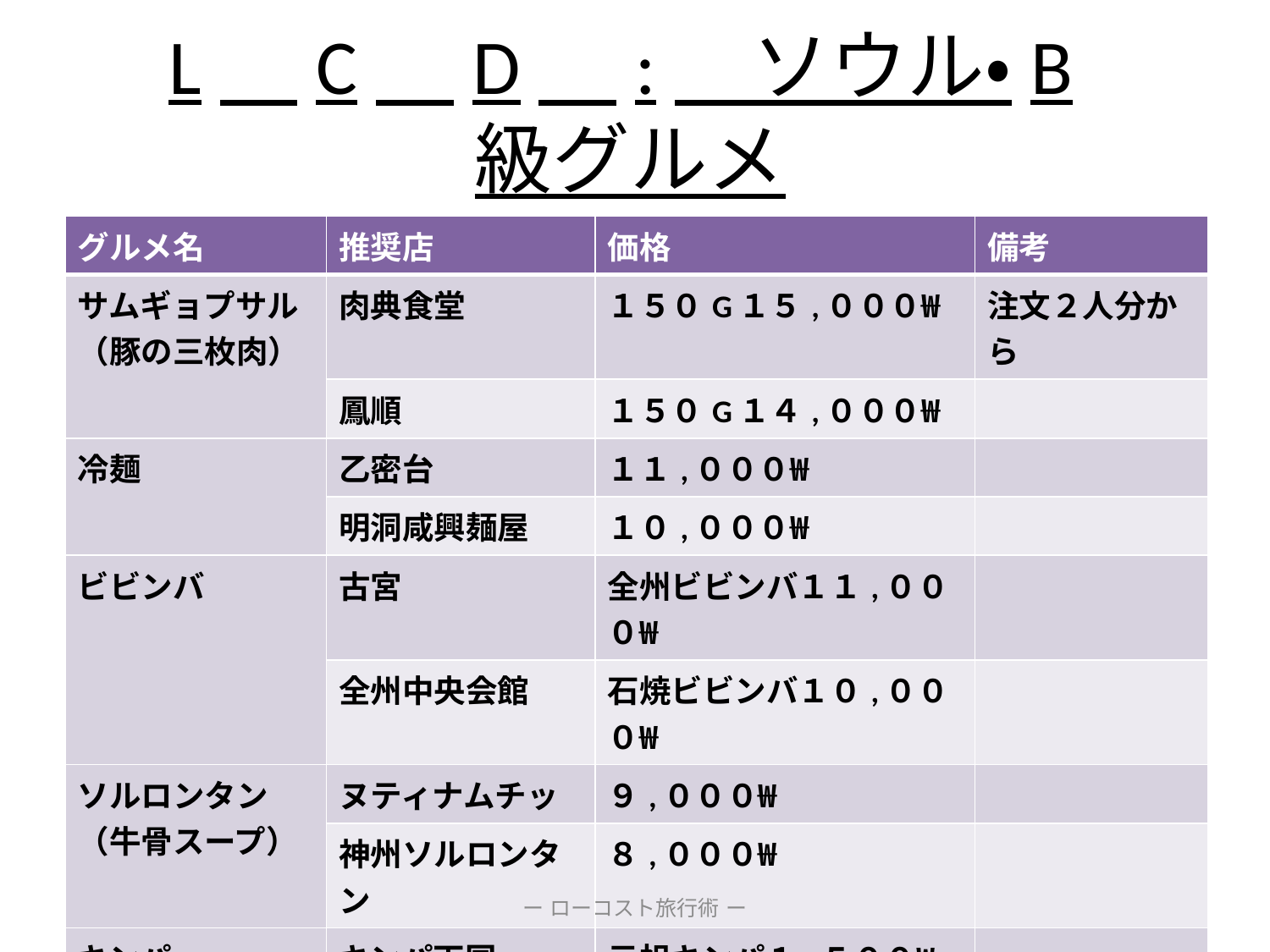

# L　C　D　:　ソウル・B級グルメ
| グルメ名 | 推奨店 | 価格 | 備考 |
| --- | --- | --- | --- |
| サムギョプサル （豚の三枚肉） | 肉典食堂 | １５０G１５,０００₩ | 注文２人分から |
|  | 鳳順 | １５０G１４,０００₩ |  |
| 冷麺 | 乙密台 | １１,０００₩ |  |
|  | 明洞咸興麺屋 | １０,０００₩ |  |
| ビビンバ | 古宮 | 全州ビビンバ１１,０００₩ |  |
|  | 全州中央会館 | 石焼ビビンバ１０,０００₩ |  |
| ソルロンタン （牛骨スープ） | ヌティナムチッ | ９,０００₩ |  |
|  | 神州ソルロンタン | ８,０００₩ |  |
| キンパ （韓国式海苔巻） | キンパ天国 | 元祖キンパ１,５００₩ |  |
|  | モニョキンパ | １人前２,５００₩ | 広蔵市場 |
ー ローコスト旅行術 ー